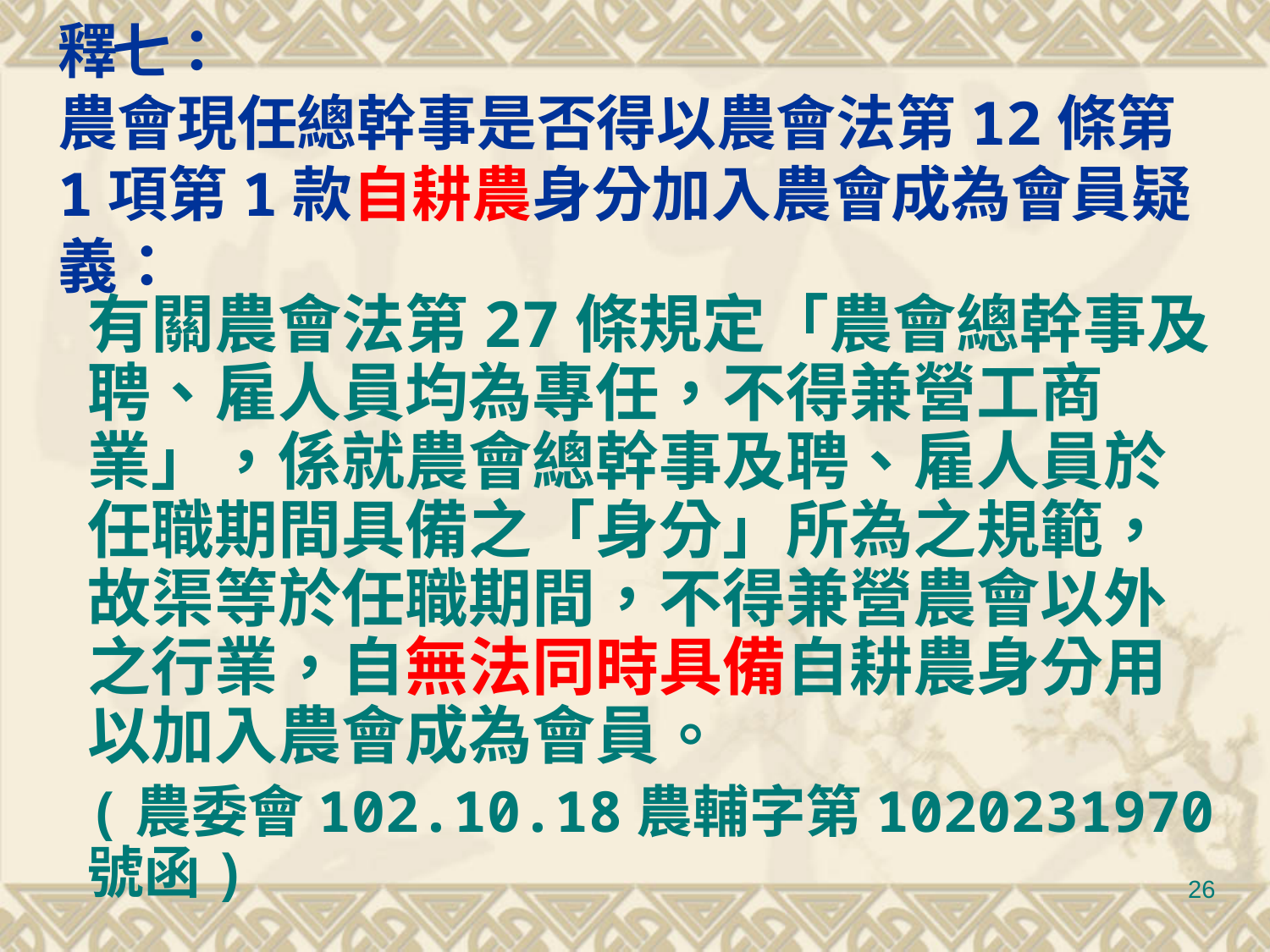

# 釋七： 農會現任總幹事是否得以農會法第12條第1項第1款自耕農身分加入農會成為會員疑義：
有關農會法第27條規定「農會總幹事及聘、雇人員均為專任，不得兼營工商業」，係就農會總幹事及聘、雇人員於任職期間具備之「身分」所為之規範，故渠等於任職期間，不得兼營農會以外之行業，自無法同時具備自耕農身分用以加入農會成為會員。
(農委會102.10.18農輔字第1020231970號函)
26